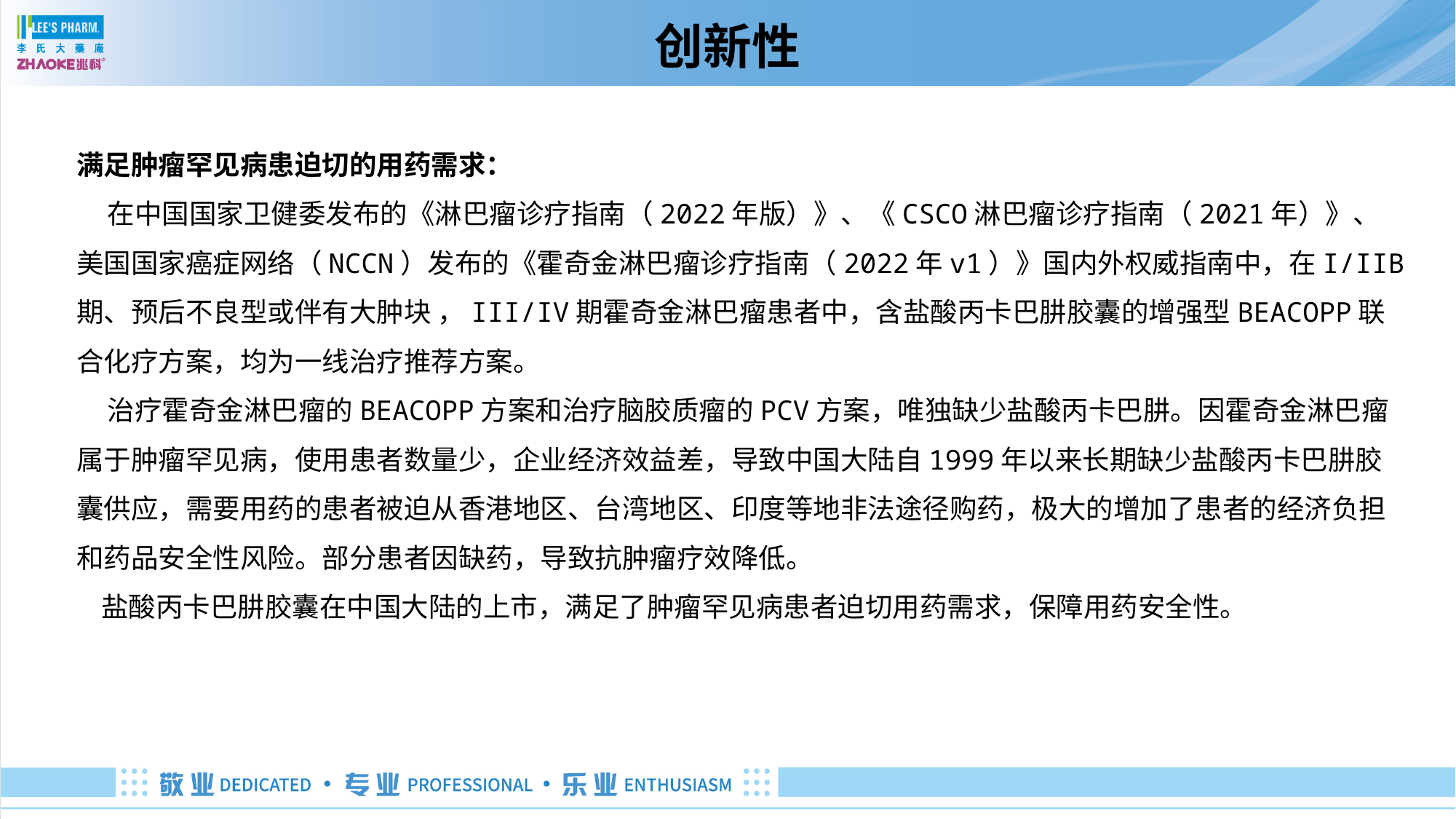

# 创新性
满足肿瘤罕见病患迫切的用药需求：
    在中国国家卫健委发布的《淋巴瘤诊疗指南（2022年版）》、《CSCO淋巴瘤诊疗指南（2021年）》、美国国家癌症网络（NCCN）发布的《霍奇金淋巴瘤诊疗指南（2022年v1）》国内外权威指南中，在I/IIB 期、预后不良型或伴有大肿块 ，III/IV期霍奇金淋巴瘤患者中，含盐酸丙卡巴肼胶囊的增强型BEACOPP联合化疗方案，均为一线治疗推荐方案。
    治疗霍奇金淋巴瘤的BEACOPP方案和治疗脑胶质瘤的PCV方案，唯独缺少盐酸丙卡巴肼。因霍奇金淋巴瘤属于肿瘤罕见病，使用患者数量少，企业经济效益差，导致中国大陆自1999年以来长期缺少盐酸丙卡巴肼胶囊供应，需要用药的患者被迫从香港地区、台湾地区、印度等地非法途径购药，极大的增加了患者的经济负担和药品安全性风险。部分患者因缺药，导致抗肿瘤疗效降低。
   盐酸丙卡巴肼胶囊在中国大陆的上市，满足了肿瘤罕见病患者迫切用药需求，保障用药安全性。